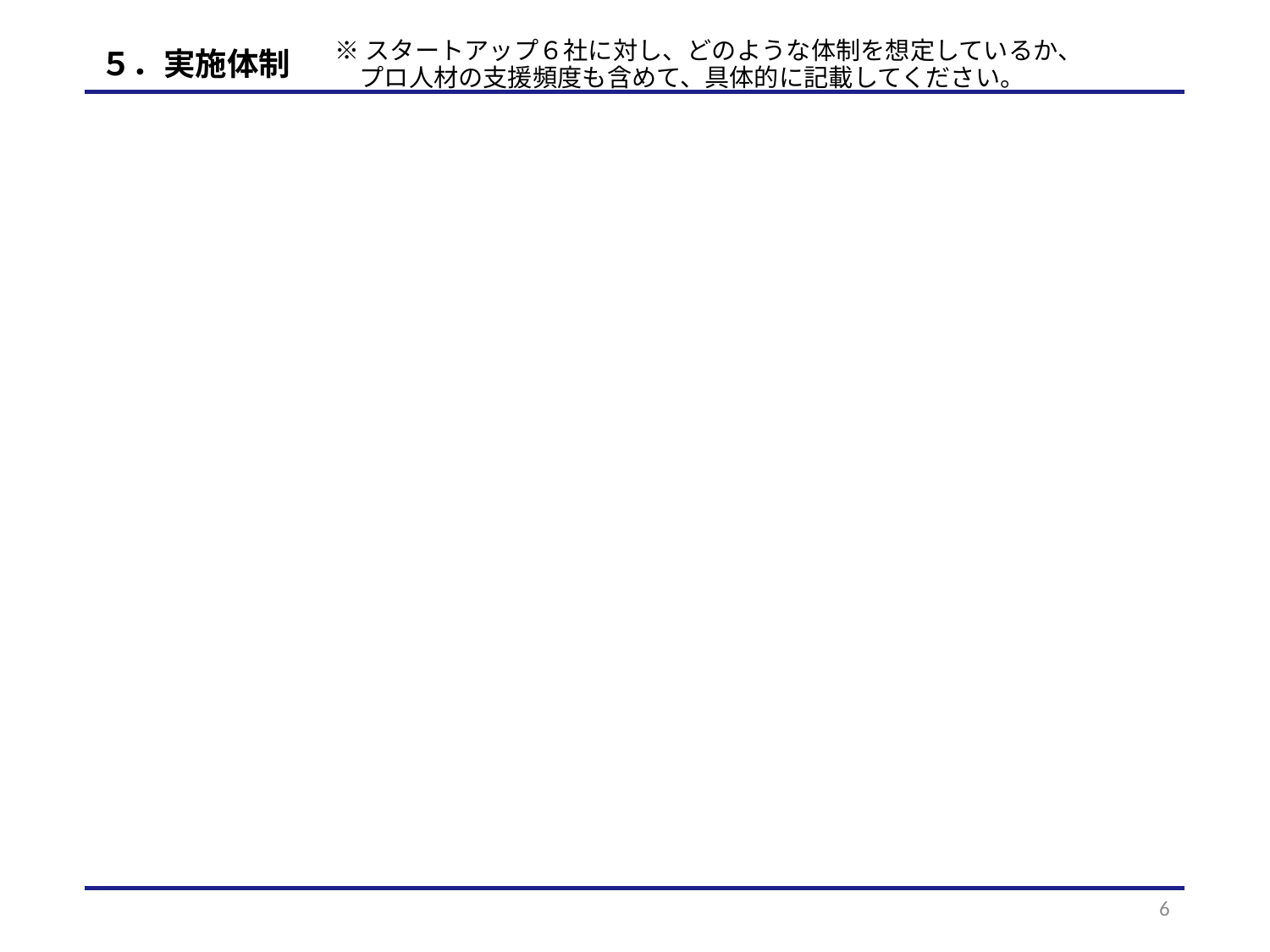

※スタートアップ６社に対し、どのような体制を想定しているか、
　プロ人材の支援頻度も含めて、具体的に記載してください。
# ５．実施体制
6